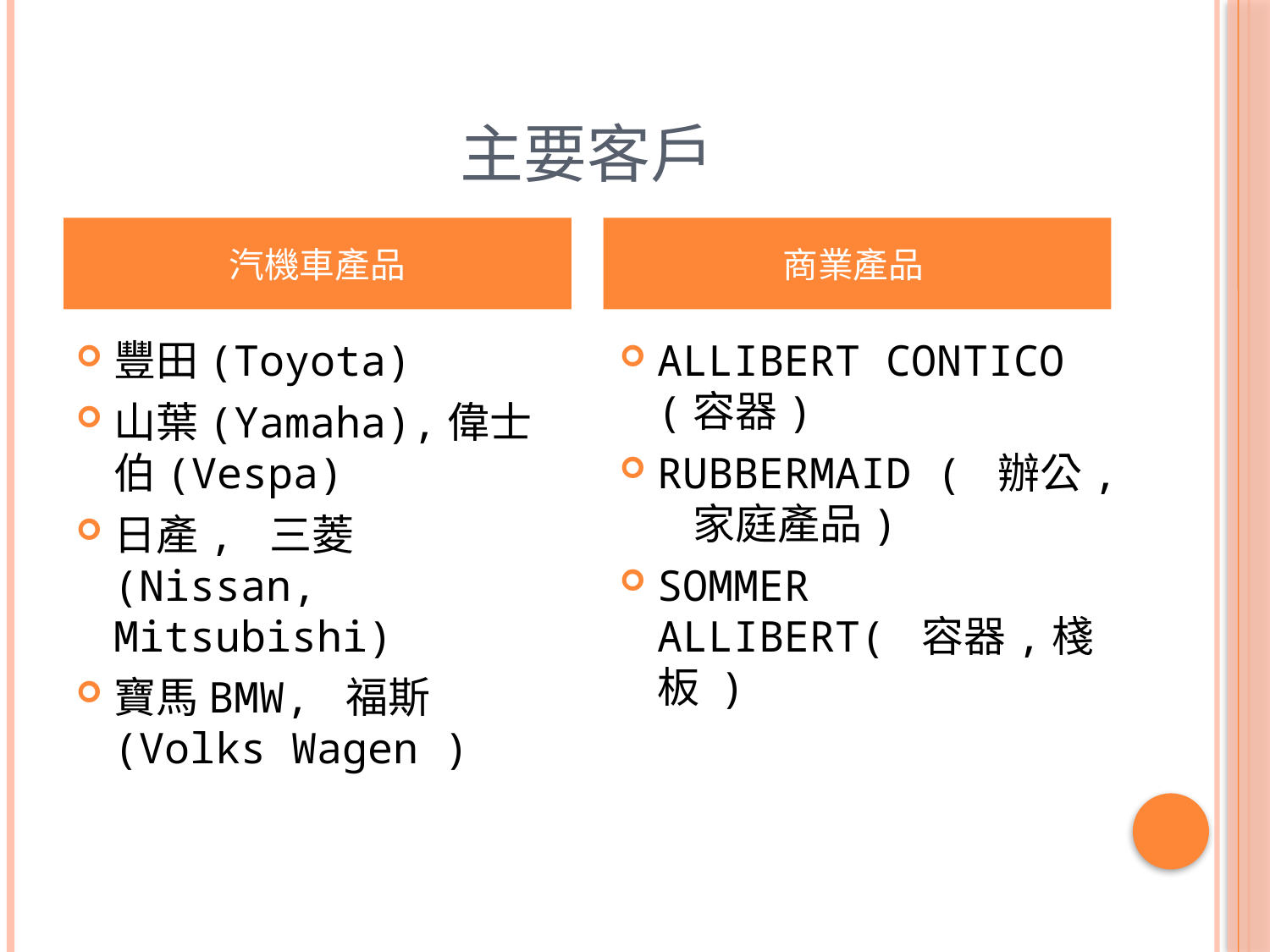

# 主要客戶
汽機車產品
商業產品
豐田(Toyota)
山葉(Yamaha),偉士伯(Vespa)
日產, 三菱 (Nissan, Mitsubishi)
寶馬BMW, 福斯(Volks Wagen )
ALLIBERT CONTICO (容器)
RUBBERMAID ( 辦公, 家庭產品)
SOMMER ALLIBERT( 容器,棧板 )